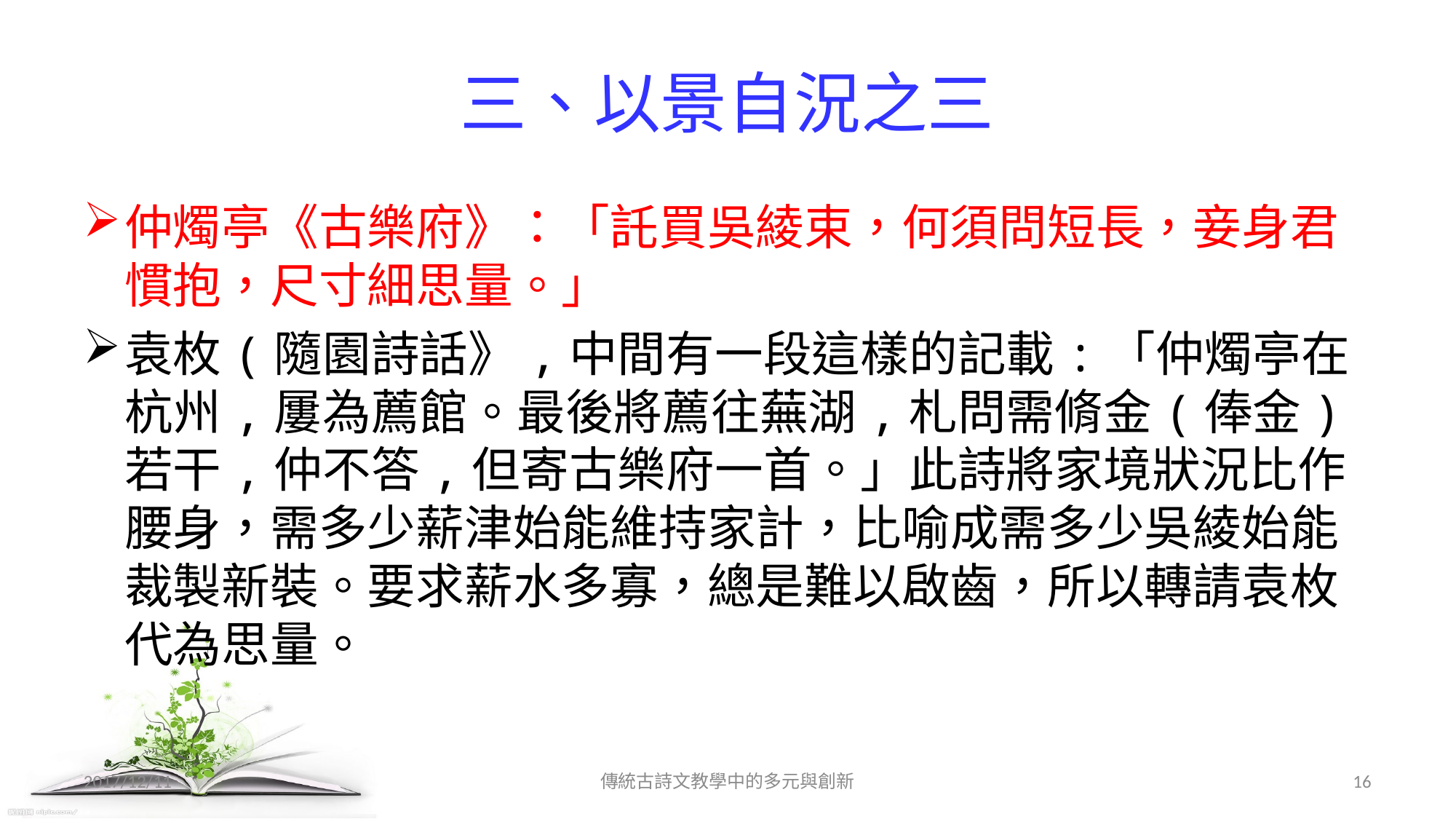

# 三、以景自況之三
仲燭亭《古樂府》：「託買吳綾束，何須問短長，妾身君慣抱，尺寸細思量。」
袁枚(隨園詩話》,中間有一段這樣的記載:「仲燭亭在杭州,屢為薦館。最後將薦往蕪湖,札問需脩金(俸金)若干,仲不答,但寄古樂府一首。」此詩將家境狀況比作腰身，需多少薪津始能維持家計，比喻成需多少吳綾始能裁製新裝。要求薪水多寡，總是難以啟齒，所以轉請袁枚代為思量。
2017/12/11
傳統古詩文教學中的多元與創新
16